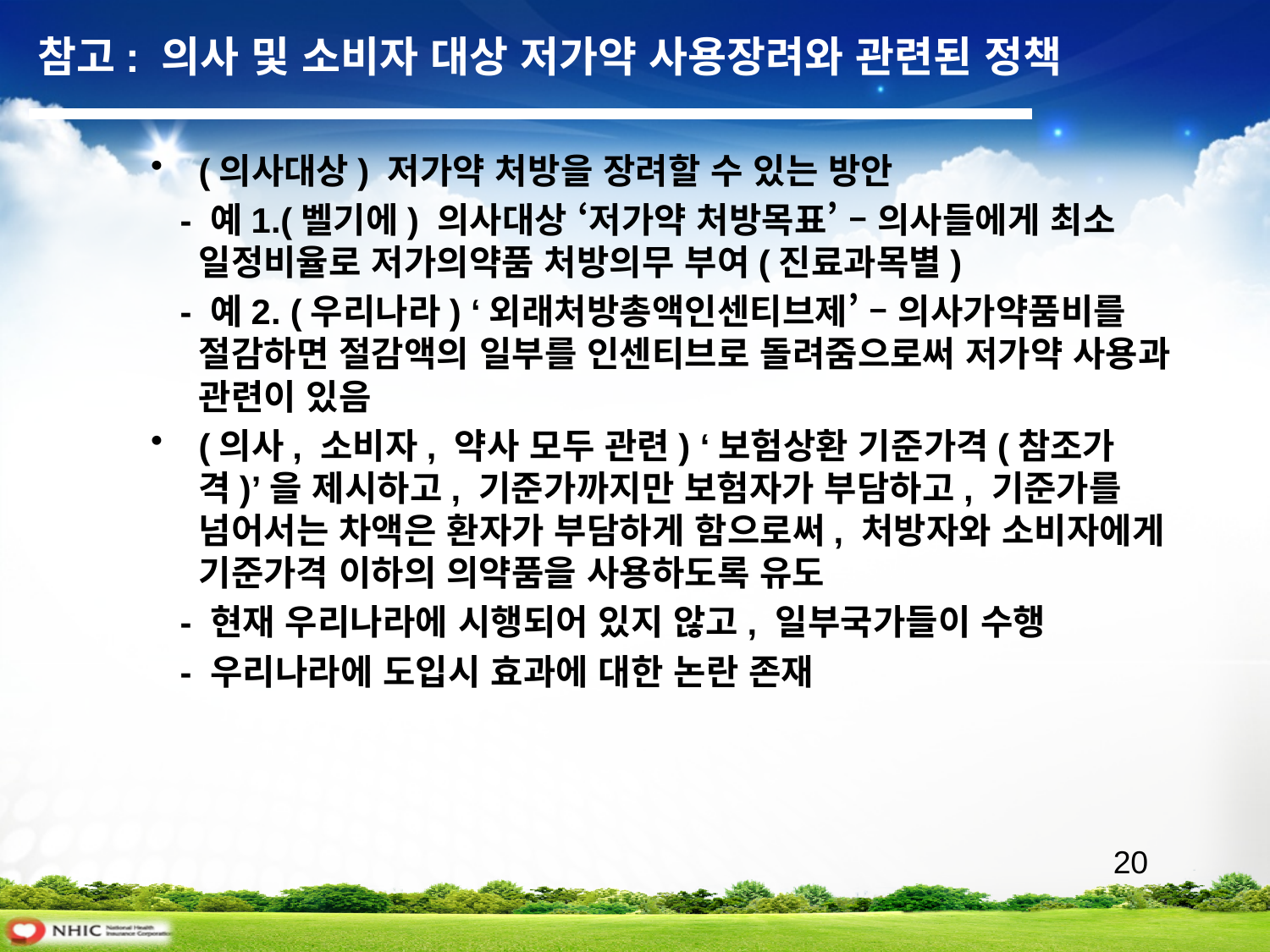

참고: 의사 및 소비자 대상 저가약 사용장려와 관련된 정책
(의사대상) 저가약 처방을 장려할 수 있는 방안
   - 예1.(벨기에) 의사대상 ‘저가약 처방목표’ – 의사들에게 최소 일정비율로 저가의약품 처방의무 부여(진료과목별)
   - 예2. (우리나라) ‘외래처방총액인센티브제’ – 의사가약품비를 절감하면 절감액의 일부를 인센티브로 돌려줌으로써 저가약 사용과 관련이 있음
(의사, 소비자, 약사 모두 관련) ‘보험상환 기준가격(참조가격)’을 제시하고, 기준가까지만 보험자가 부담하고, 기준가를 넘어서는 차액은 환자가 부담하게 함으로써, 처방자와 소비자에게 기준가격 이하의 의약품을 사용하도록 유도
   - 현재 우리나라에 시행되어 있지 않고, 일부국가들이 수행
   - 우리나라에 도입시 효과에 대한 논란 존재

                      20